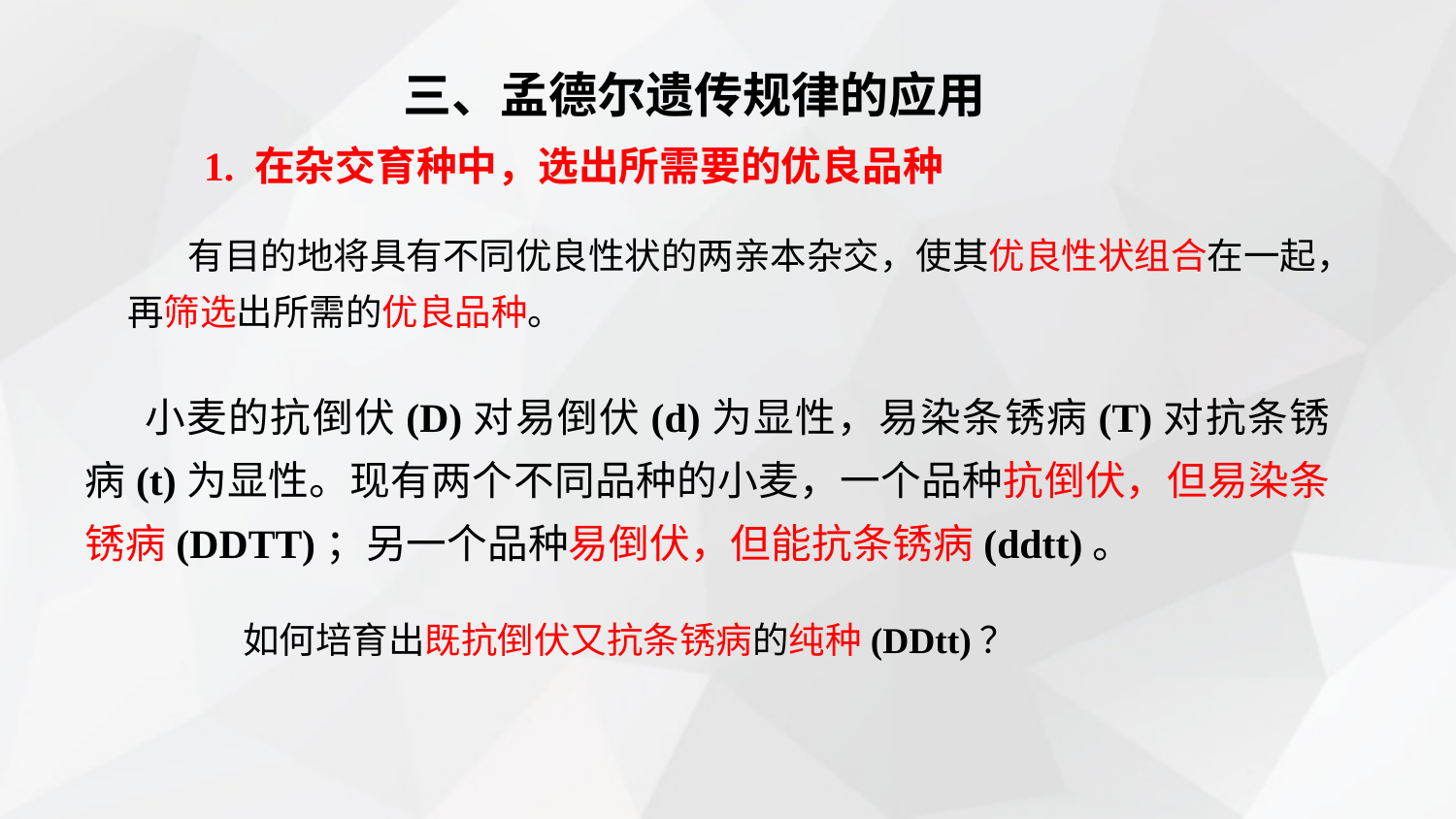

三、孟德尔遗传规律的应用
　　1. 在杂交育种中，选出所需要的优良品种
　　有目的地将具有不同优良性状的两亲本杂交，使其优良性状组合在一起，再筛选出所需的优良品种。
　　小麦的抗倒伏(D)对易倒伏(d)为显性，易染条锈病(T)对抗条锈病(t)为显性。现有两个不同品种的小麦，一个品种抗倒伏，但易染条锈病(DDTT)；另一个品种易倒伏，但能抗条锈病(ddtt)。
如何培育出既抗倒伏又抗条锈病的纯种(DDtt)？